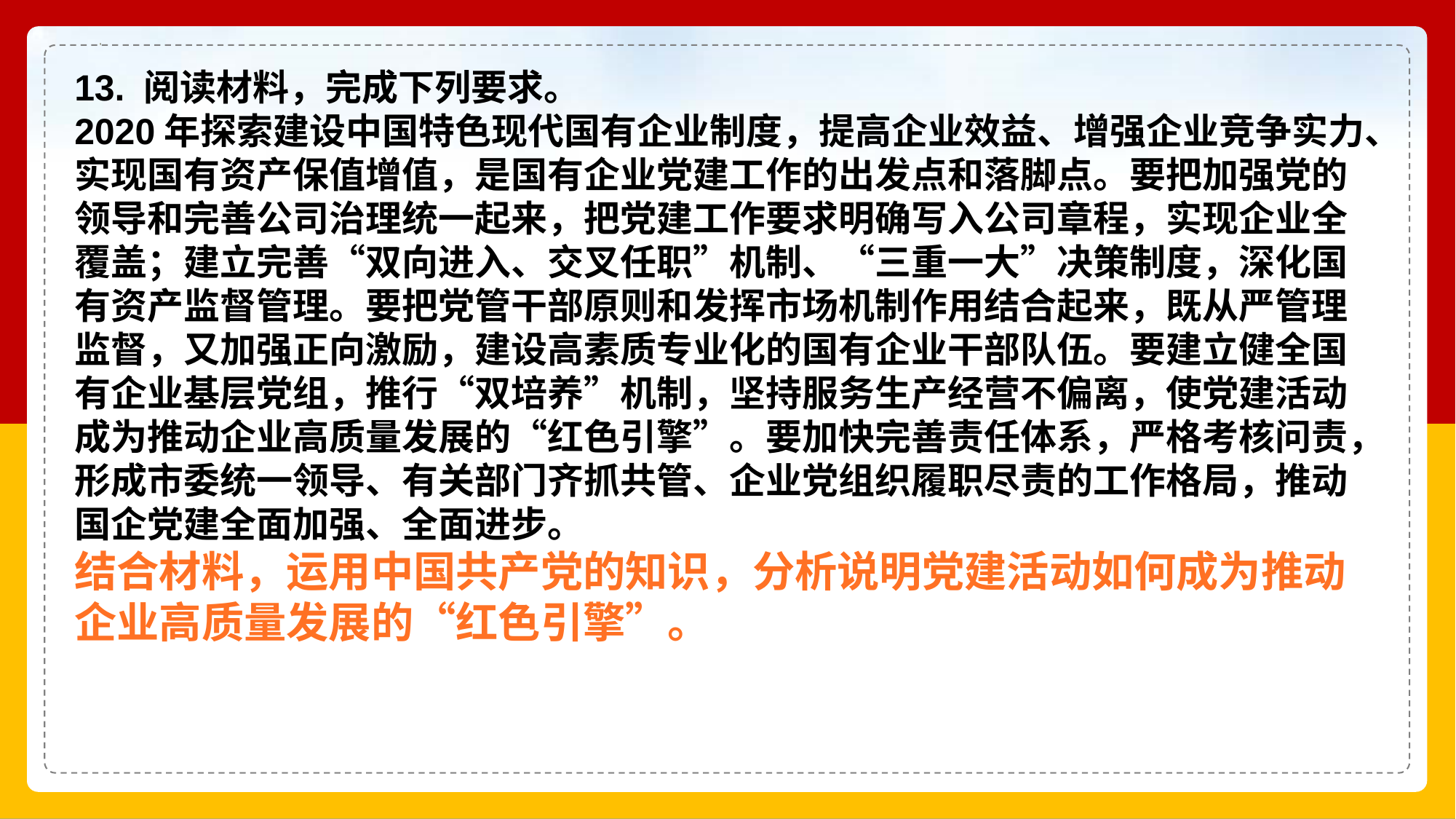

13. 阅读材料，完成下列要求。
2020年探索建设中国特色现代国有企业制度，提高企业效益、增强企业竞争实力、实现国有资产保值增值，是国有企业党建工作的出发点和落脚点。要把加强党的领导和完善公司治理统一起来，把党建工作要求明确写入公司章程，实现企业全覆盖；建立完善“双向进入、交叉任职”机制、“三重一大”决策制度，深化国有资产监督管理。要把党管干部原则和发挥市场机制作用结合起来，既从严管理监督，又加强正向激励，建设高素质专业化的国有企业干部队伍。要建立健全国有企业基层党组，推行“双培养”机制，坚持服务生产经营不偏离，使党建活动成为推动企业高质量发展的“红色引擎”。要加快完善责任体系，严格考核问责，形成市委统一领导、有关部门齐抓共管、企业党组织履职尽责的工作格局，推动国企党建全面加强、全面进步。
结合材料，运用中国共产党的知识，分析说明党建活动如何成为推动企业高质量发展的“红色引擎”。